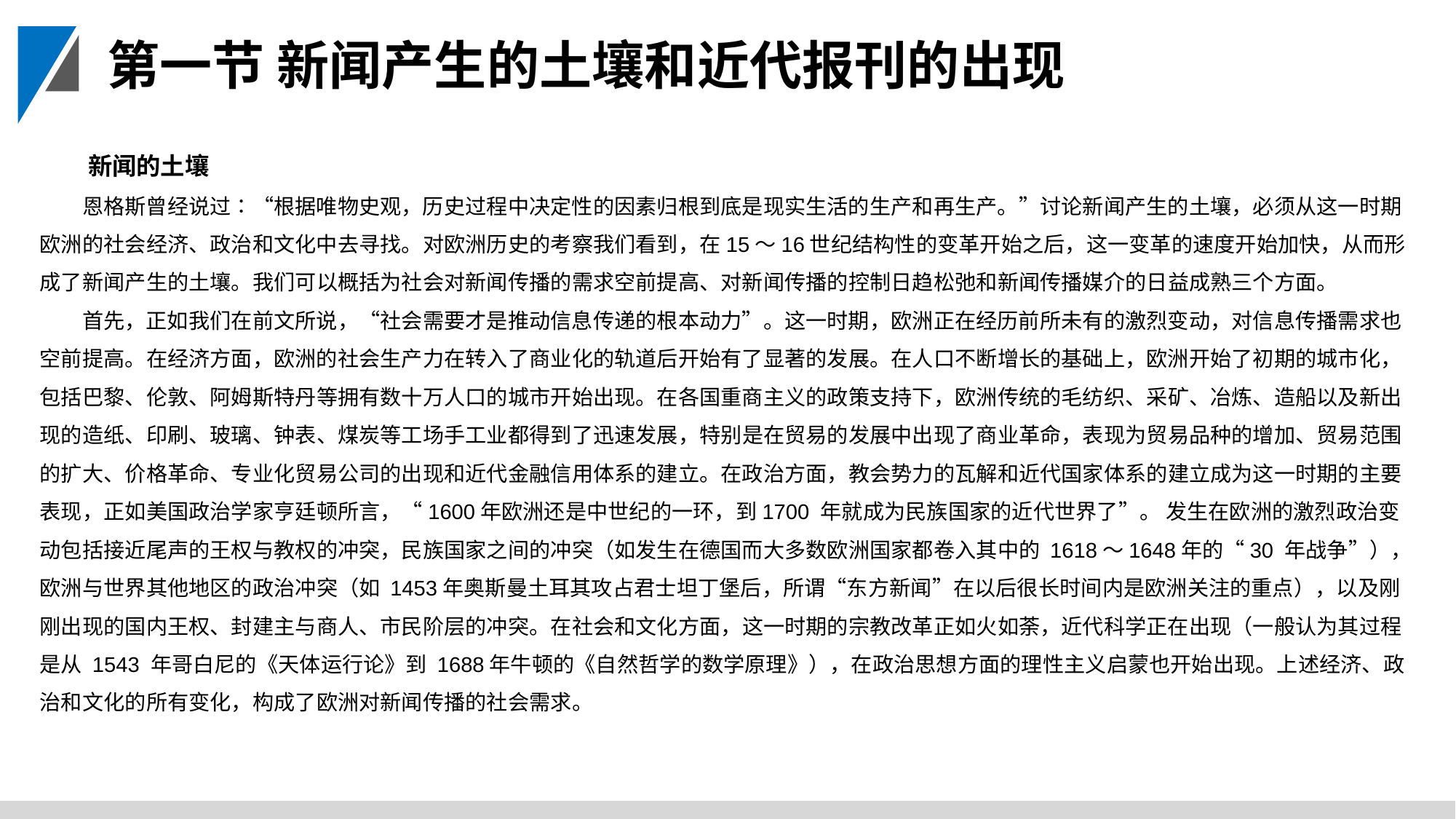

第一节 新闻产生的土壤和近代报刊的出现
新闻的土壤
恩格斯曾经说过∶“根据唯物史观，历史过程中决定性的因素归根到底是现实生活的生产和再生产。”讨论新闻产生的土壤，必须从这一时期欧洲的社会经济、政治和文化中去寻找。对欧洲历史的考察我们看到，在15～16世纪结构性的变革开始之后，这一变革的速度开始加快，从而形成了新闻产生的土壤。我们可以概括为社会对新闻传播的需求空前提高、对新闻传播的控制日趋松弛和新闻传播媒介的日益成熟三个方面。
首先，正如我们在前文所说，“社会需要才是推动信息传递的根本动力”。这一时期，欧洲正在经历前所未有的激烈变动，对信息传播需求也空前提高。在经济方面，欧洲的社会生产力在转入了商业化的轨道后开始有了显著的发展。在人口不断增长的基础上，欧洲开始了初期的城市化，包括巴黎、伦敦、阿姆斯特丹等拥有数十万人口的城市开始出现。在各国重商主义的政策支持下，欧洲传统的毛纺织、采矿、冶炼、造船以及新出现的造纸、印刷、玻璃、钟表、煤炭等工场手工业都得到了迅速发展，特别是在贸易的发展中出现了商业革命，表现为贸易品种的增加、贸易范围的扩大、价格革命、专业化贸易公司的出现和近代金融信用体系的建立。在政治方面，教会势力的瓦解和近代国家体系的建立成为这一时期的主要表现，正如美国政治学家亨廷顿所言，“1600年欧洲还是中世纪的一环，到1700 年就成为民族国家的近代世界了”。 发生在欧洲的激烈政治变动包括接近尾声的王权与教权的冲突，民族国家之间的冲突（如发生在德国而大多数欧洲国家都卷入其中的 1618～1648年的“30 年战争”），欧洲与世界其他地区的政治冲突（如 1453年奥斯曼土耳其攻占君士坦丁堡后，所谓“东方新闻”在以后很长时间内是欧洲关注的重点），以及刚刚出现的国内王权、封建主与商人、市民阶层的冲突。在社会和文化方面，这一时期的宗教改革正如火如荼，近代科学正在出现（一般认为其过程是从 1543 年哥白尼的《天体运行论》到 1688年牛顿的《自然哲学的数学原理》），在政治思想方面的理性主义启蒙也开始出现。上述经济、政治和文化的所有变化，构成了欧洲对新闻传播的社会需求。